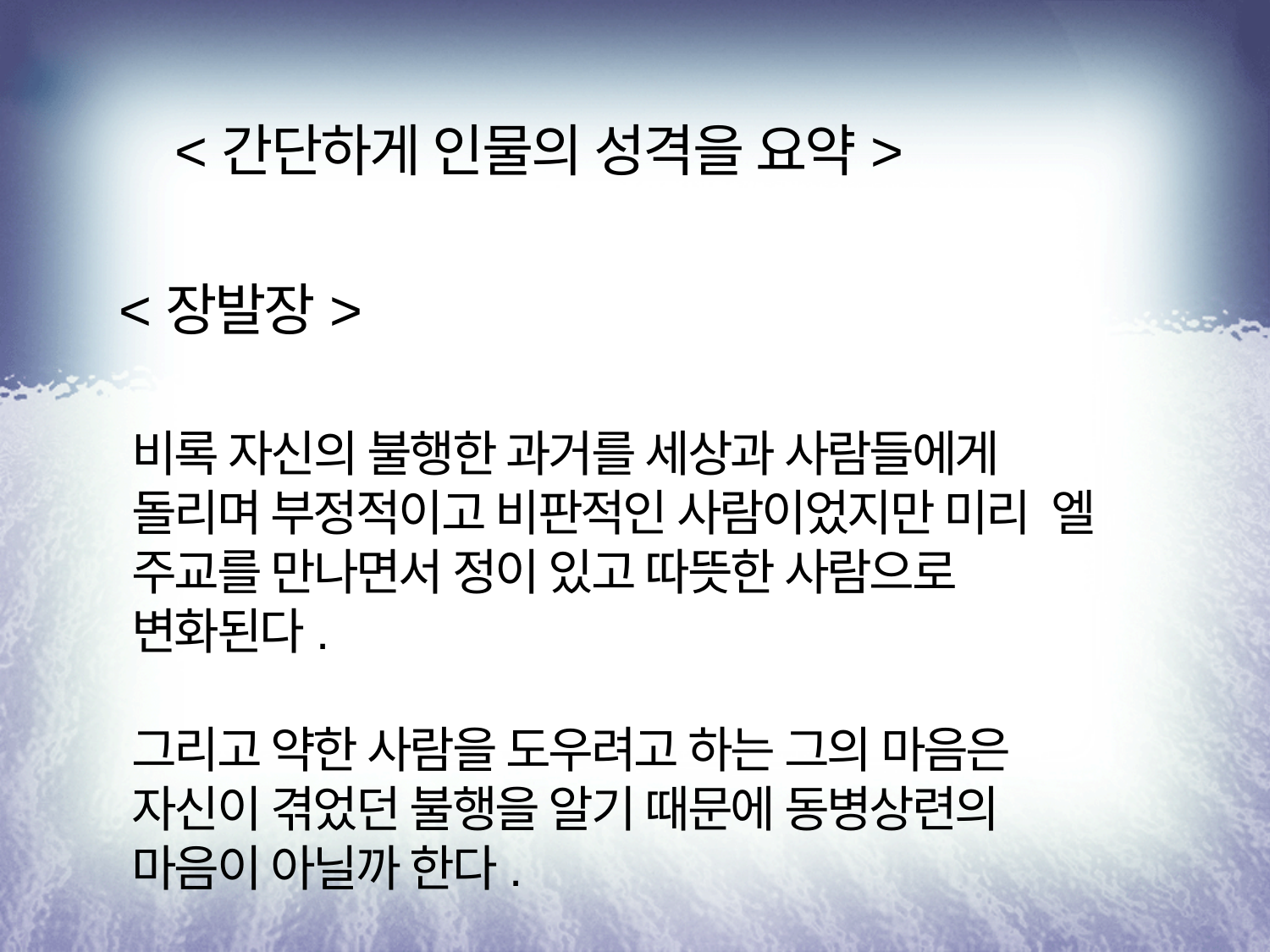

<간단하게 인물의 성격을 요약>
<장발장>
비록 자신의 불행한 과거를 세상과 사람들에게 돌리며 부정적이고 비판적인 사람이었지만 미리  엘 주교를 만나면서 정이 있고 따뜻한 사람으로 변화된다.

그리고 약한 사람을 도우려고 하는 그의 마음은 자신이 겪었던 불행을 알기 때문에 동병상련의 마음이 아닐까 한다.